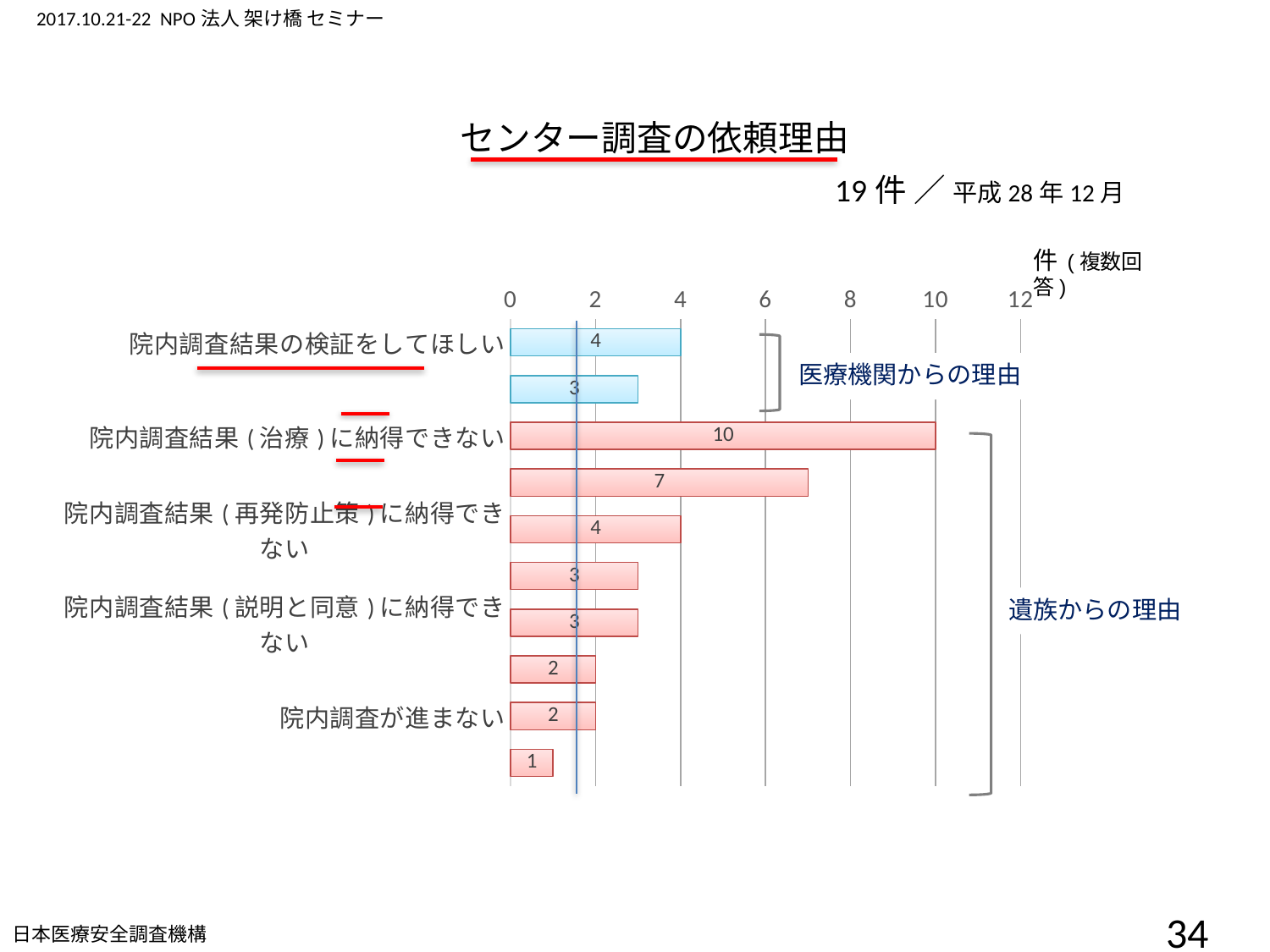

センター調査の依頼理由
19件 ／ 平成28年12月
件 (複数回答)

### Chart

| Category |  |
|---|---|
| 院内調査結果の検証をしてほしい | 4.0 |
| 死因が明らかでない | 3.0 |
| 院内調査結果(治療)に納得できない | 10.0 |
| 院内調査結果(死因)に納得できない | 7.0 |
| 院内調査結果(再発防止策)に納得できない | 4.0 |
| 院内調査結果(委員会構成)に納得できない | 3.0 |
| 院内調査結果(説明と同意)に納得できない | 3.0 |
| 院内調査結果(臨床経過)に納得できない | 2.0 |
| 院内調査が進まない | 2.0 |
| 院内調査では信用できない | 1.0 |
医療機関からの理由

遺族からの理由